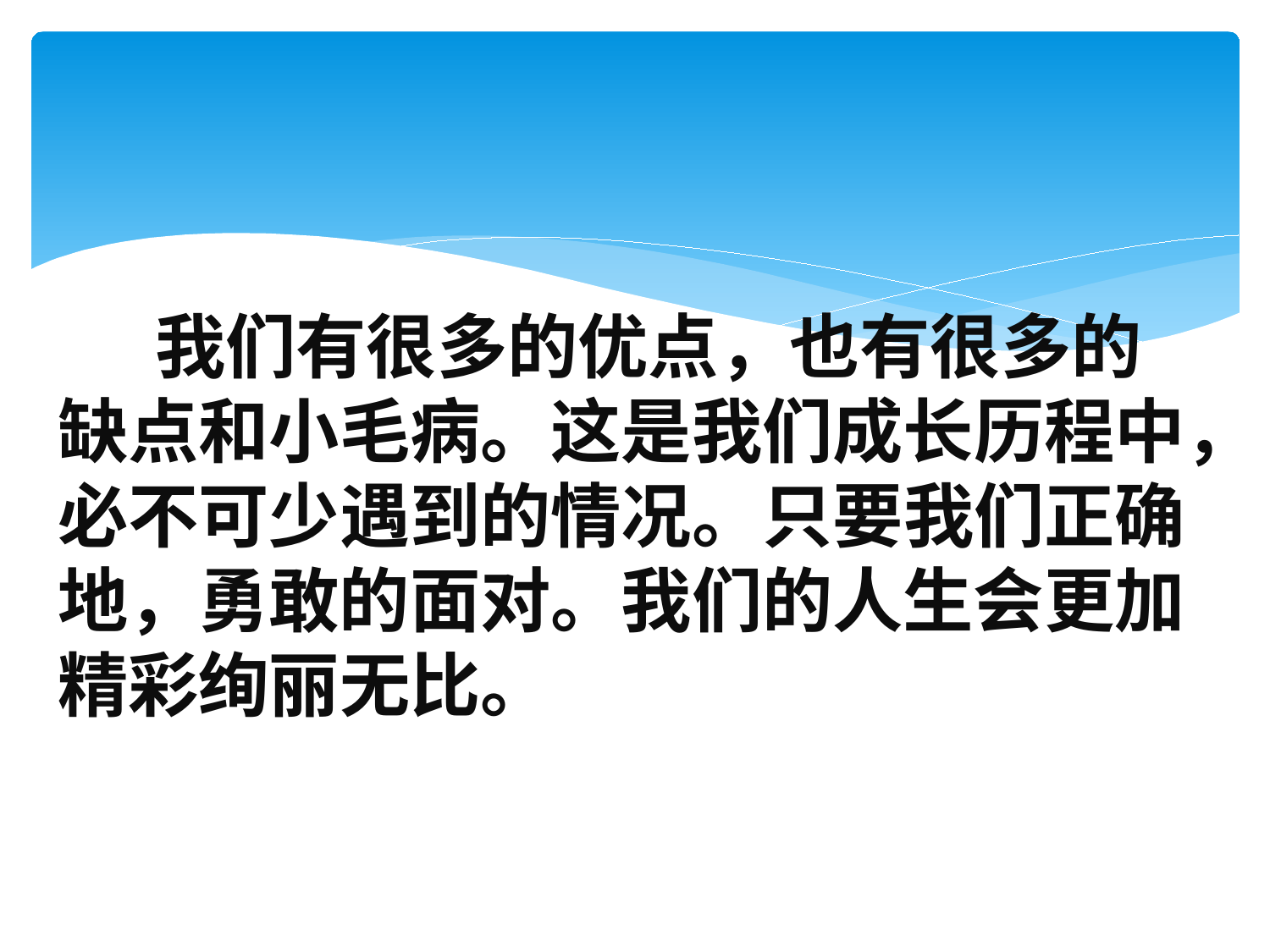

#
     我们有很多的优点，也有很多的缺点和小毛病。这是我们成长历程中，必不可少遇到的情况。只要我们正确地，勇敢的面对。我们的人生会更加精彩绚丽无比。